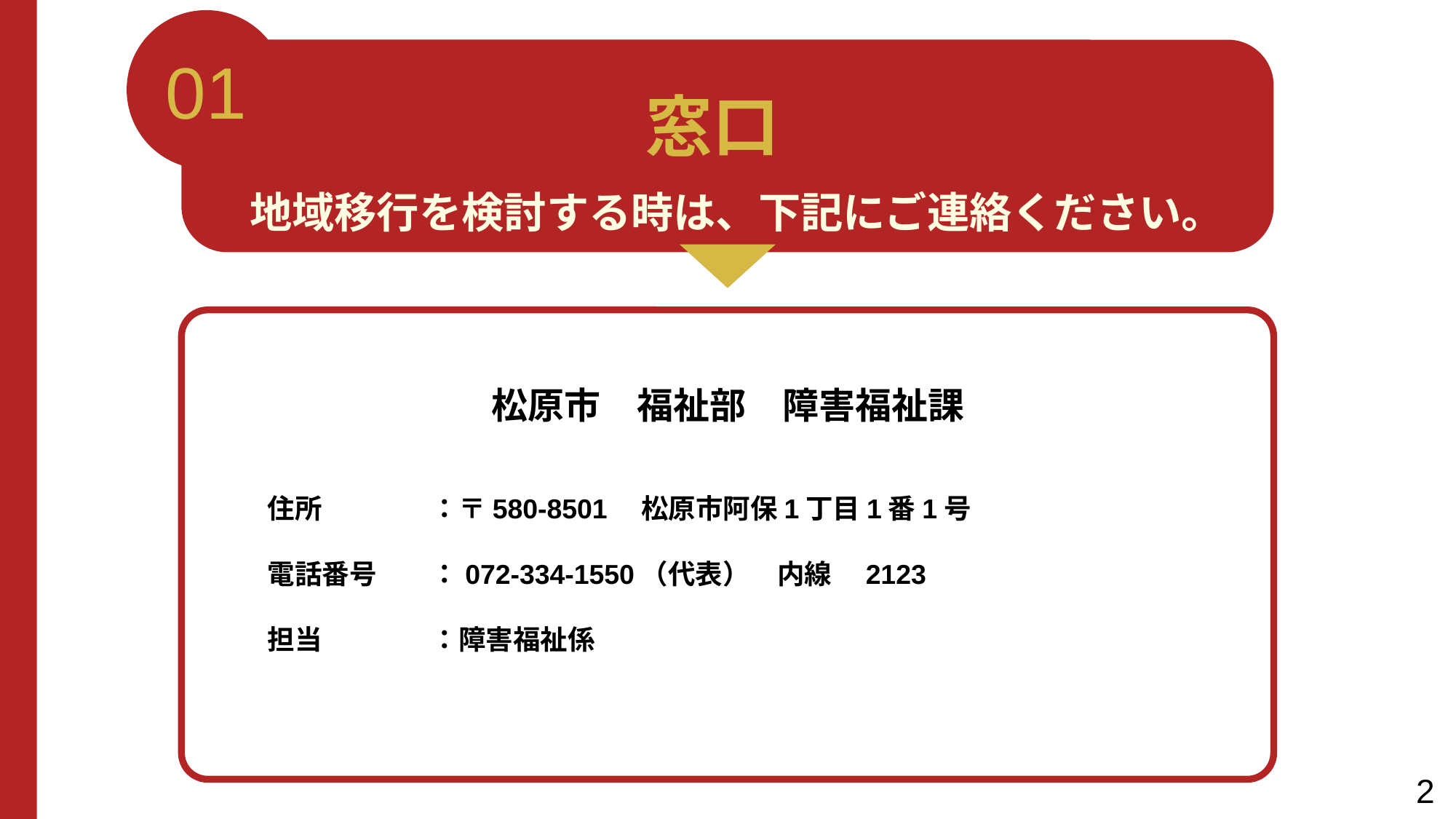

01

窓口
地域移行を検討する時は、下記にご連絡ください。

松原市　福祉部　障害福祉課

　　
　　住所　	：〒580-8501　松原市阿保1丁目1番1号

　　電話番号	：072-334-1550（代表）　内線　2123

　　担当	：障害福祉係